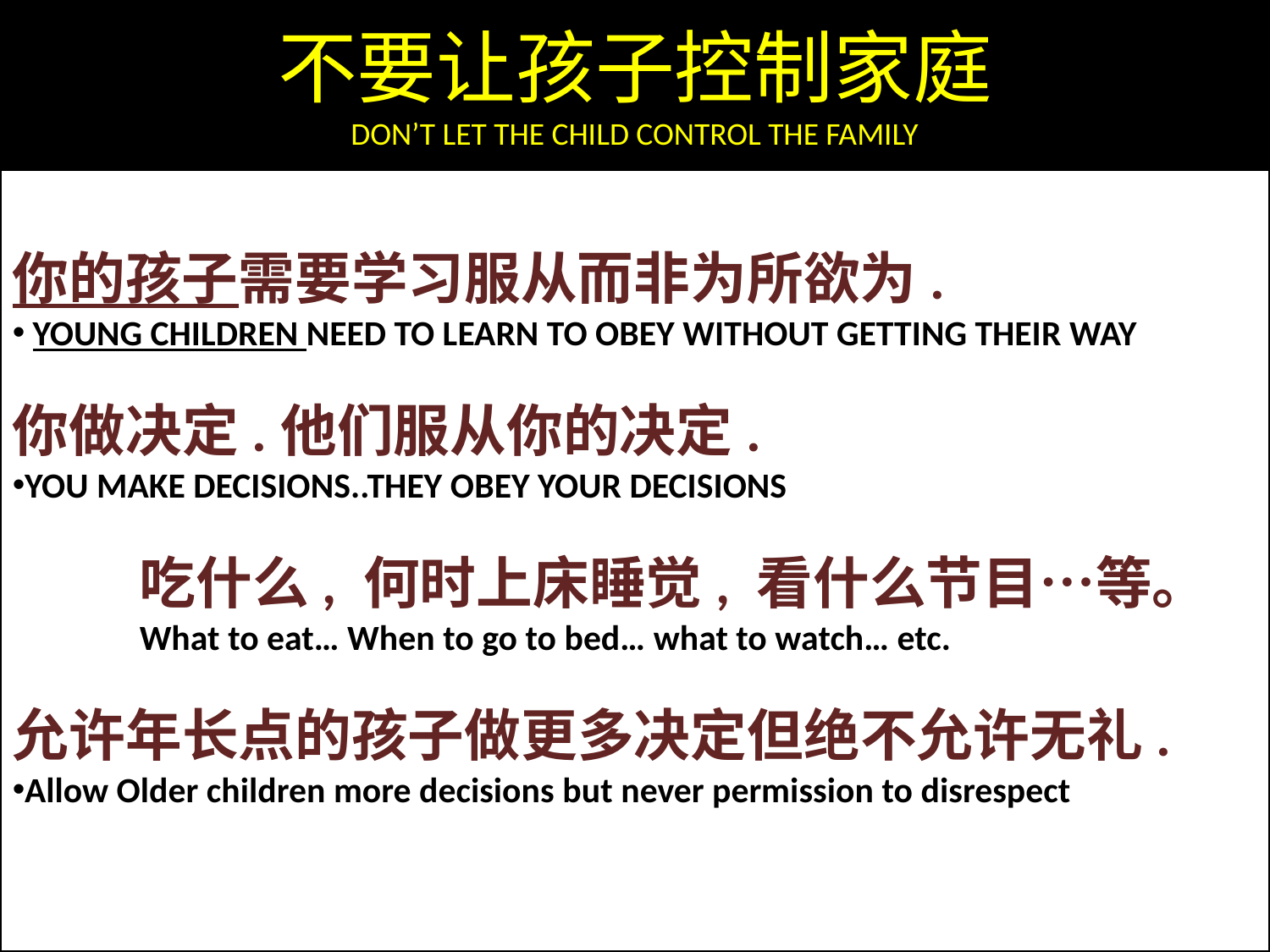

不要让孩子控制家庭
DON’T LET THE CHILD CONTROL THE FAMILY

你的孩子需要学习服从而非为所欲为.
 YOUNG CHILDREN NEED TO LEARN TO OBEY WITHOUT GETTING THEIR WAY

你做决定.他们服从你的决定.
YOU MAKE DECISIONS..THEY OBEY YOUR DECISIONS

	吃什么, 何时上床睡觉, 看什么节目…等。
	What to eat… When to go to bed… what to watch… etc.

允许年长点的孩子做更多决定但绝不允许无礼.
Allow Older children more decisions but never permission to disrespect